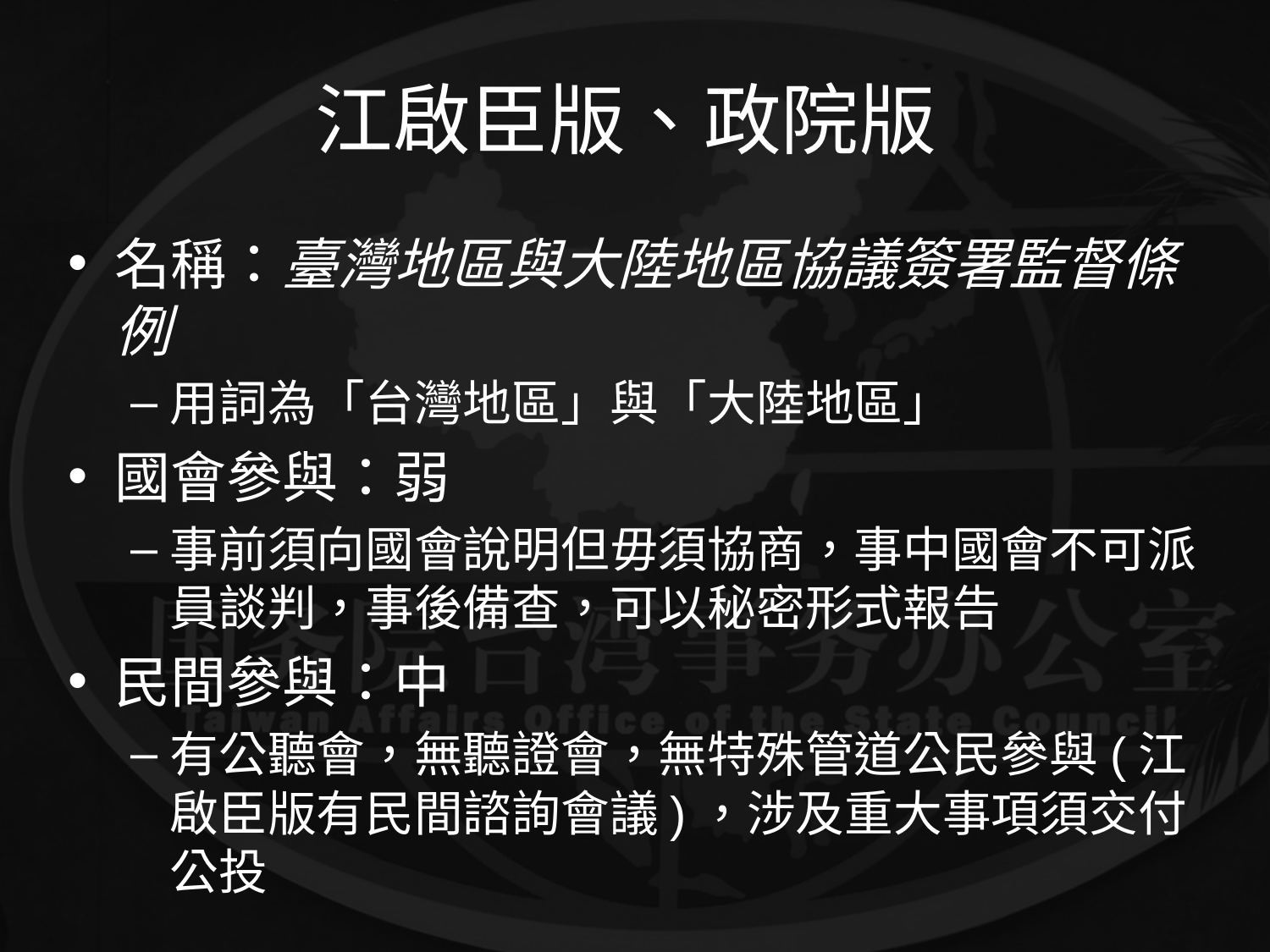

# 江啟臣版、政院版
名稱：臺灣地區與大陸地區協議簽署監督條例
用詞為「台灣地區」與「大陸地區」
國會參與：弱
事前須向國會說明但毋須協商，事中國會不可派員談判，事後備查，可以秘密形式報告
民間參與：中
有公聽會，無聽證會，無特殊管道公民參與(江啟臣版有民間諮詢會議)，涉及重大事項須交付公投